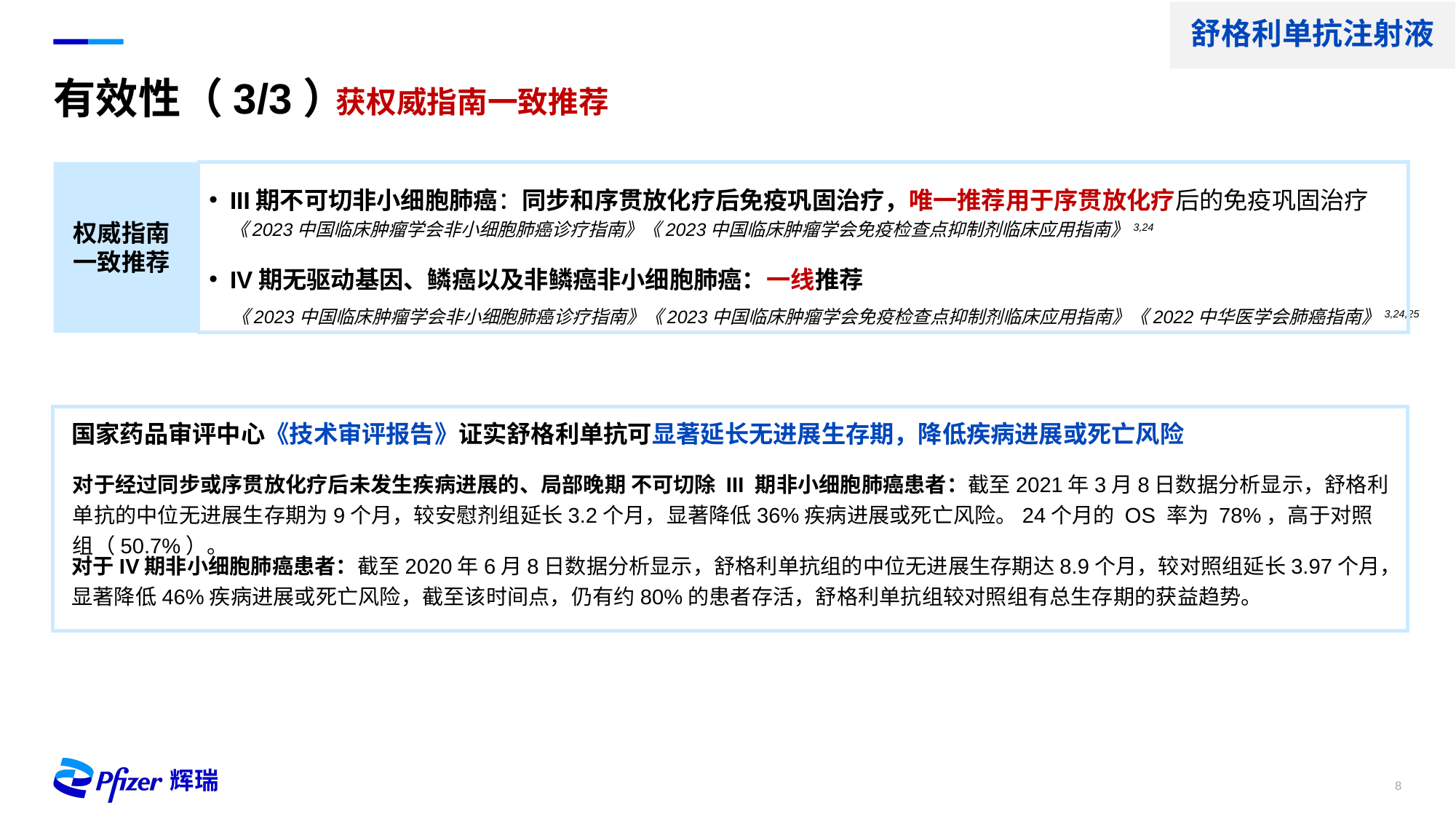

舒格利单抗注射液
有效性（3/3）
获权威指南一致推荐

III期不可切非小细胞肺癌：同步和序贯放化疗后免疫巩固治疗，唯一推荐用于序贯放化疗后的免疫巩固治疗    《2023中国临床肿瘤学会非小细胞肺癌诊疗指南》《2023中国临床肿瘤学会免疫检查点抑制剂临床应用指南》3,24
IV期无驱动基因、鳞癌以及非鳞癌非小细胞肺癌：一线推荐
   《2023中国临床肿瘤学会非小细胞肺癌诊疗指南》《2023中国临床肿瘤学会免疫检查点抑制剂临床应用指南》《2022中华医学会肺癌指南》3,24,25
权威指南一致推荐

国家药品审评中心《技术审评报告》证实舒格利单抗可显著延长无进展生存期，降低疾病进展或死亡风险
对于经过同步或序贯放化疗后未发生疾病进展的、局部晚期 不可切除 III 期非小细胞肺癌患者：截至2021年3月8日数据分析显示，舒格利单抗的中位无进展生存期为9个月，较安慰剂组延长3.2个月，显著降低36%疾病进展或死亡风险。24个月的 OS 率为 78%，高于对照组（50.7%）。
对于IV期非小细胞肺癌患者：截至2020年6月8日数据分析显示，舒格利单抗组的中位无进展生存期达8.9个月，较对照组延长3.97个月，显著降低46%疾病进展或死亡风险，截至该时间点，仍有约80%的患者存活，舒格利单抗组较对照组有总生存期的获益趋势。